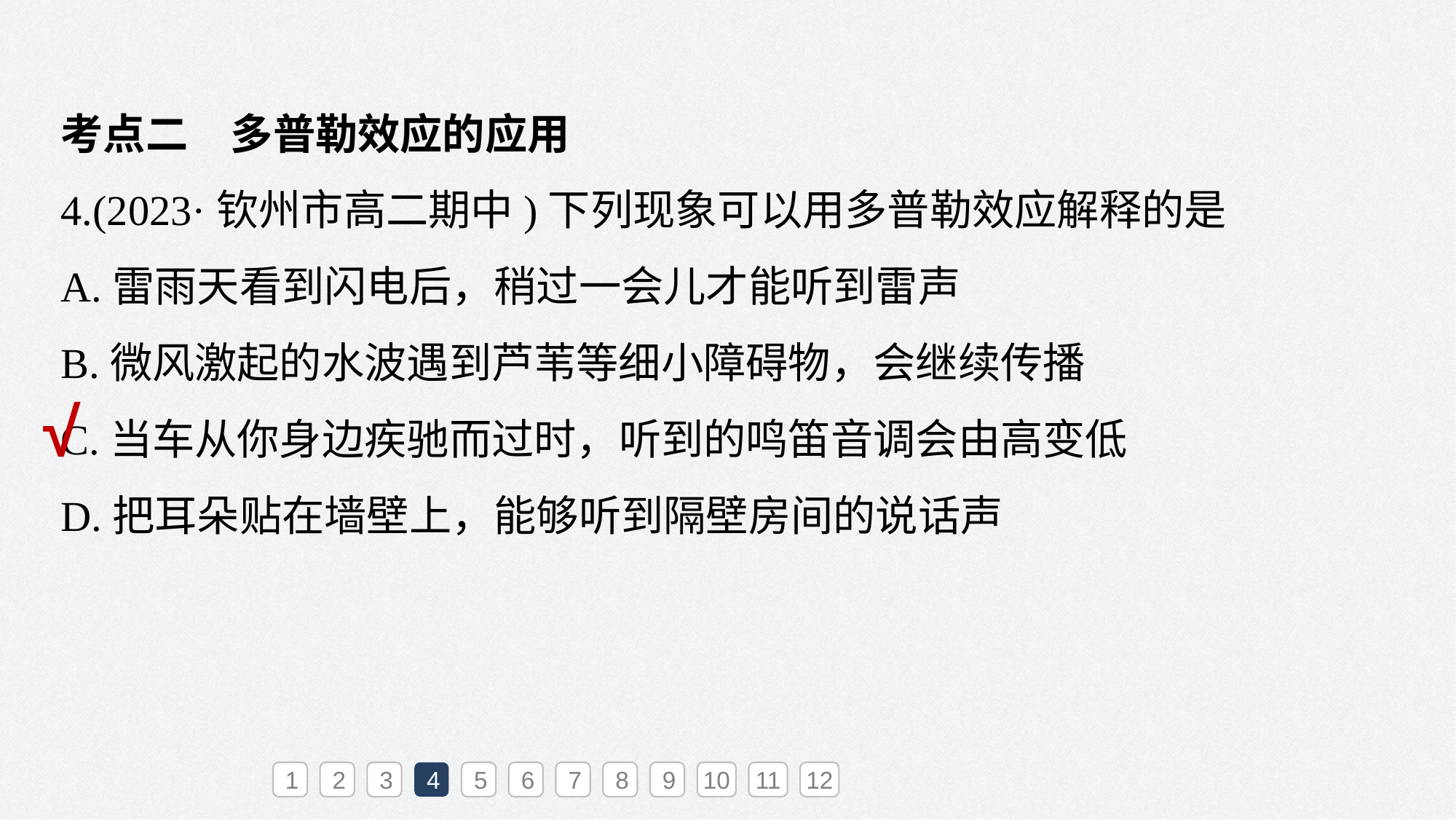

考点二　多普勒效应的应用
4.(2023·钦州市高二期中)下列现象可以用多普勒效应解释的是
A.雷雨天看到闪电后，稍过一会儿才能听到雷声
B.微风激起的水波遇到芦苇等细小障碍物，会继续传播
C.当车从你身边疾驰而过时，听到的鸣笛音调会由高变低
D.把耳朵贴在墙壁上，能够听到隔壁房间的说话声
√
1
2
3
4
5
6
7
8
9
10
11
12